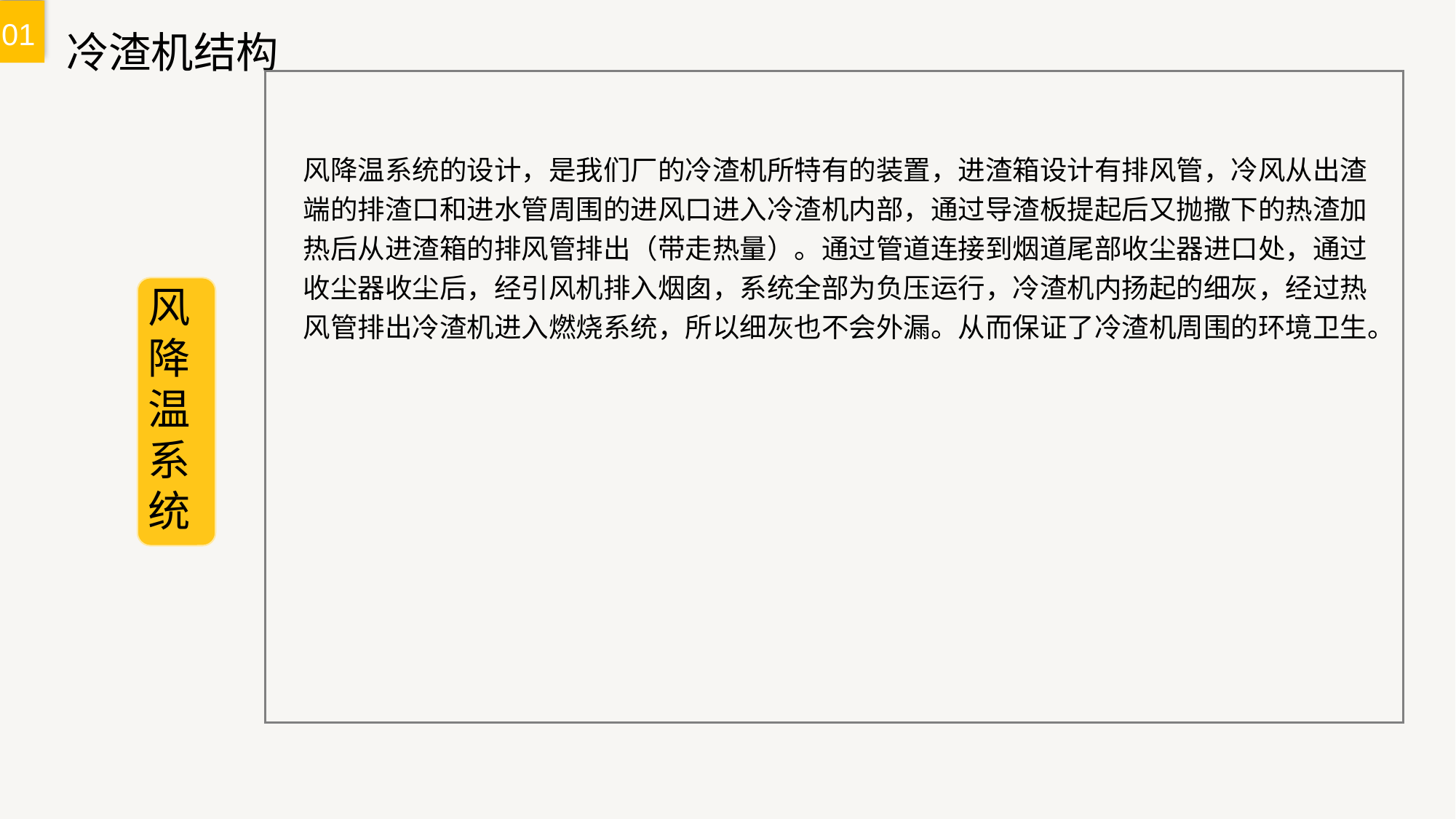

冷渣机结构
01

风降温系统的设计，是我们厂的冷渣机所特有的装置，进渣箱设计有排风管，冷风从出渣端的排渣口和进水管周围的进风口进入冷渣机内部，通过导渣板提起后又抛撒下的热渣加热后从进渣箱的排风管排出（带走热量）。通过管道连接到烟道尾部收尘器进口处，通过收尘器收尘后，经引风机排入烟囱，系统全部为负压运行，冷渣机内扬起的细灰，经过热风管排出冷渣机进入燃烧系统，所以细灰也不会外漏。从而保证了冷渣机周围的环境卫生。
风降温系统